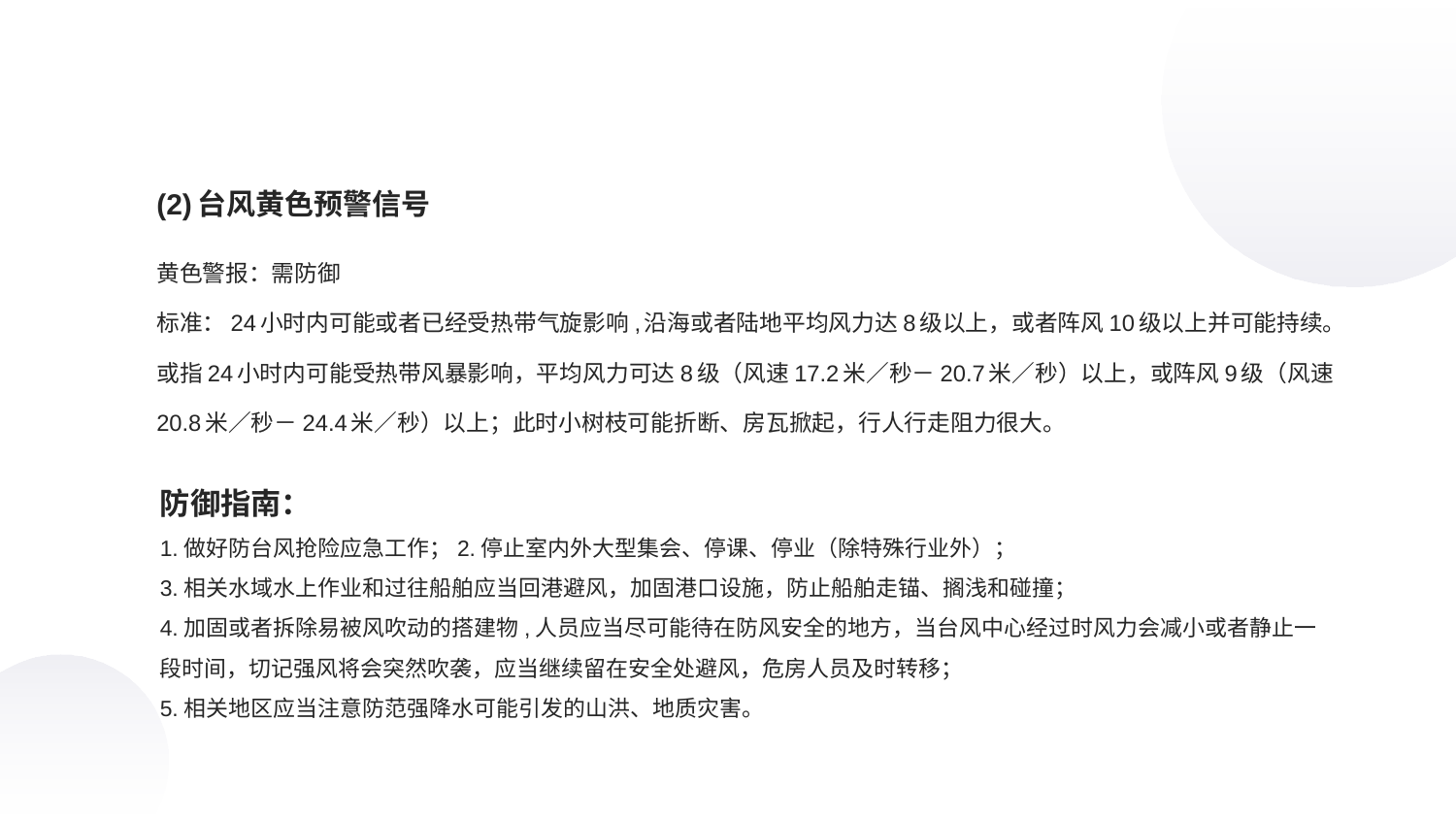

(2)台风黄色预警信号
黄色警报：需防御
标准：24小时内可能或者已经受热带气旋影响,沿海或者陆地平均风力达8级以上，或者阵风10级以上并可能持续。或指24小时内可能受热带风暴影响，平均风力可达8级（风速17.2米／秒－20.7米／秒）以上，或阵风9级（风速20.8米／秒－24.4米／秒）以上；此时小树枝可能折断、房瓦掀起，行人行走阻力很大。
防御指南：
1.做好防台风抢险应急工作；2.停止室内外大型集会、停课、停业（除特殊行业外）；
3.相关水域水上作业和过往船舶应当回港避风，加固港口设施，防止船舶走锚、搁浅和碰撞；
4.加固或者拆除易被风吹动的搭建物,人员应当尽可能待在防风安全的地方，当台风中心经过时风力会减小或者静止一段时间，切记强风将会突然吹袭，应当继续留在安全处避风，危房人员及时转移；
5.相关地区应当注意防范强降水可能引发的山洪、地质灾害。